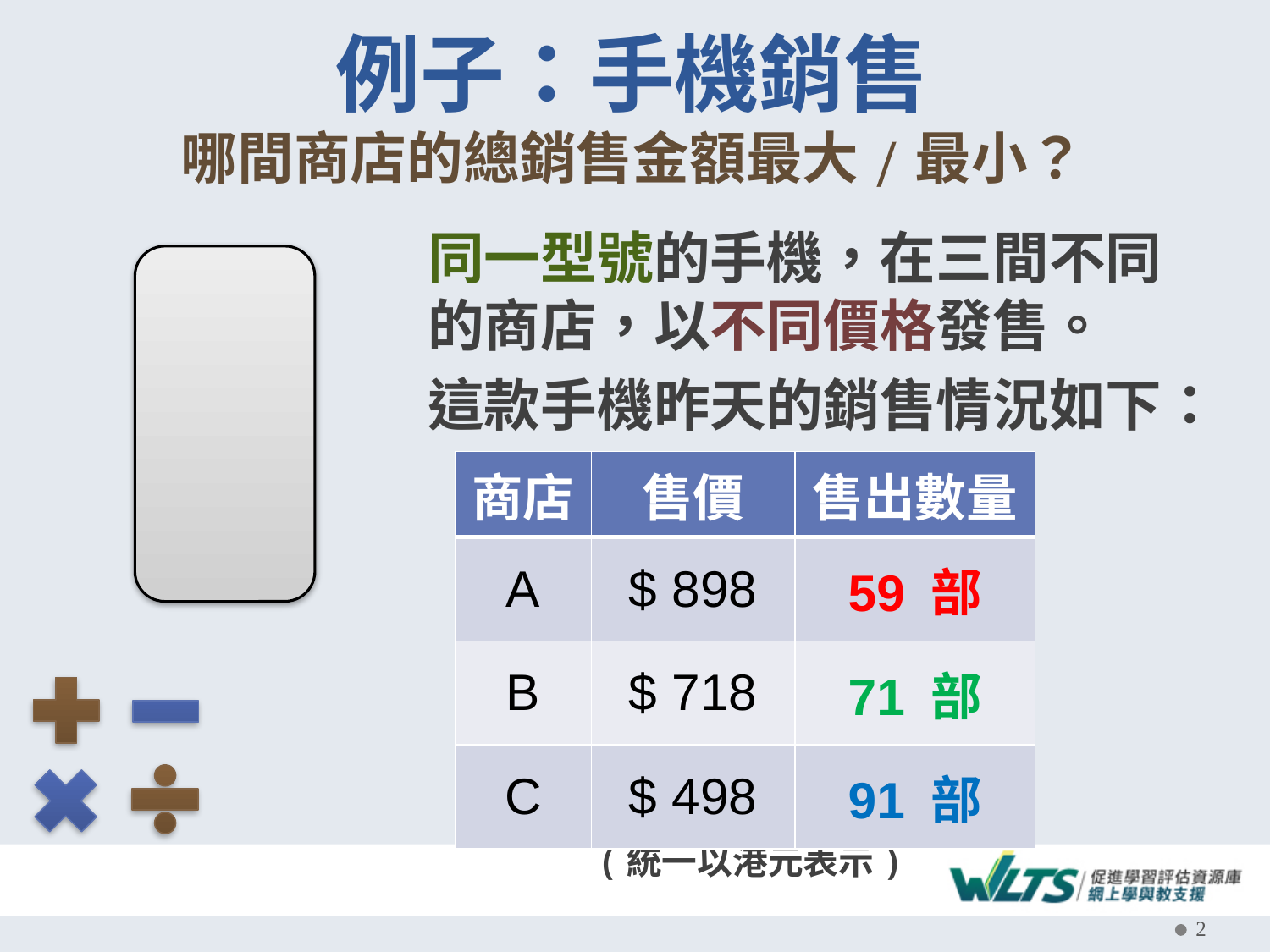

# 例子：手機銷售
哪間商店的總銷售金額最大/最小？
同一型號的手機，在三間不同的商店，以不同價格發售。
這款手機昨天的銷售情況如下：

        (統一以港元表示)

| 商店 | 售價 | 售出數量 |
| --- | --- | --- |
| A | $ 898 | 59 部 |
| B | $ 718 | 71 部 |
| C | $ 498 | 91 部 |
2